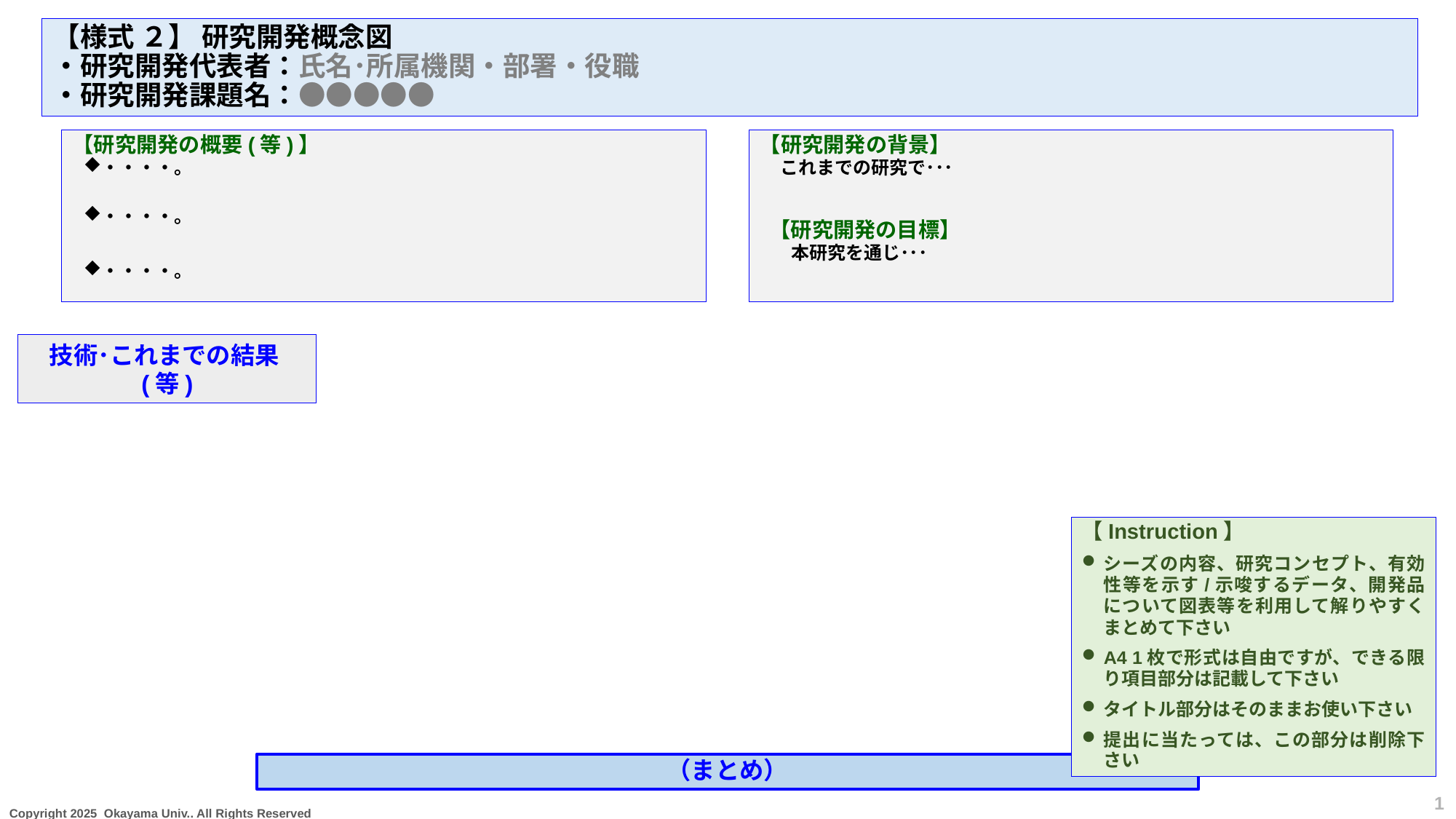

【様式 ２】 研究開発概念図
・研究開発代表者：氏名･所属機関・部署・役職
・研究開発課題名：●●●●●
【研究開発の概要(等)】
・・・・。

・・・・。

・・・・。
【研究開発の背景】
これまでの研究で･･･

【研究開発の目標】
本研究を通じ･･･
技術･これまでの結果(等)
【Instruction】
シーズの内容、研究コンセプト、有効性等を示す/示唆するデータ、開発品について図表等を利用して解りやすくまとめて下さい
A4 1枚で形式は自由ですが、できる限り項目部分は記載して下さい
タイトル部分はそのままお使い下さい
提出に当たっては、この部分は削除下さい
（まとめ）
1